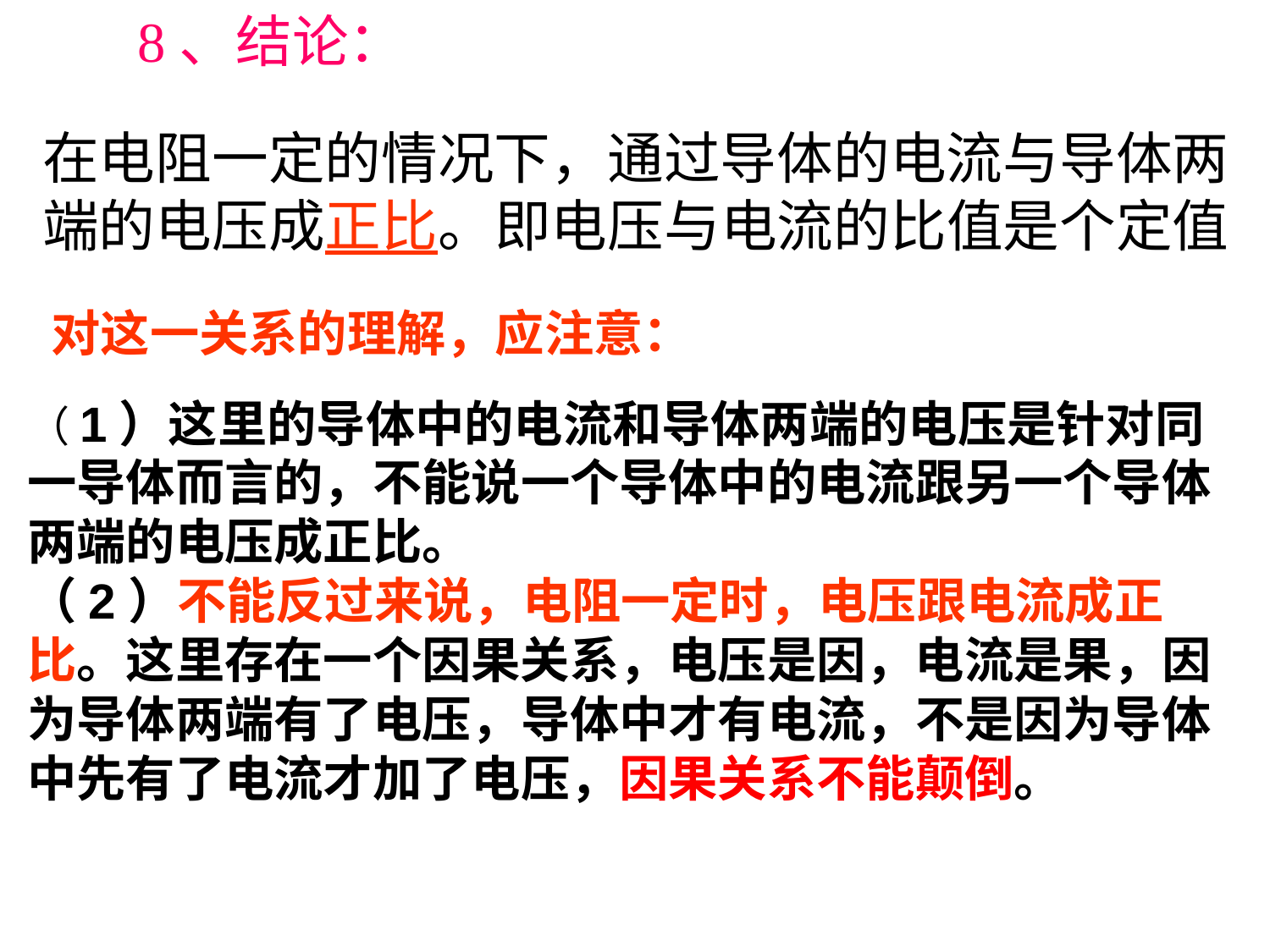

8、结论：
在电阻一定的情况下，通过导体的电流与导体两端的电压成正比。即电压与电流的比值是个定值
对这一关系的理解，应注意：
（1）这里的导体中的电流和导体两端的电压是针对同一导体而言的，不能说一个导体中的电流跟另一个导体两端的电压成正比。
（2）不能反过来说，电阻一定时，电压跟电流成正比。这里存在一个因果关系，电压是因，电流是果，因为导体两端有了电压，导体中才有电流，不是因为导体中先有了电流才加了电压，因果关系不能颠倒。